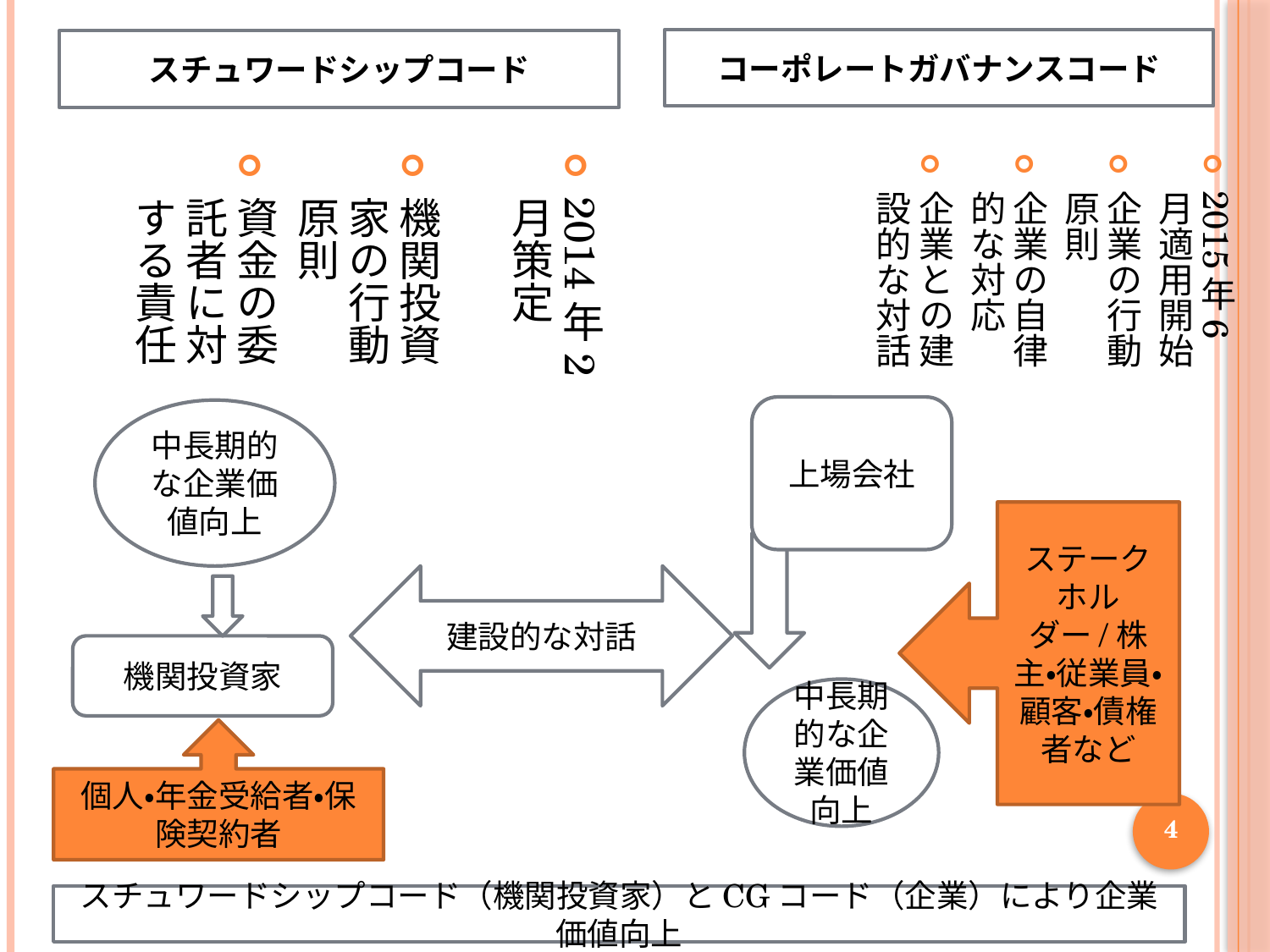

コーポレートガバナンスコード
スチュワードシップコード
2014年2月策定
機関投資家の行動原則
資金の委託者に対する責任

2015年6月適用開始
企業の行動原則
企業の自律的な対応
企業との建設的な対話

上場会社
中長期的な企業価値向上
ステークホルダー/株主・従業員・顧客・債権者など

建設的な対話

機関投資家
中長期的な企業価値向上
個人・年金受給者・保険契約者
4
スチュワードシップコード（機関投資家）とCGコード（企業）により企業価値向上